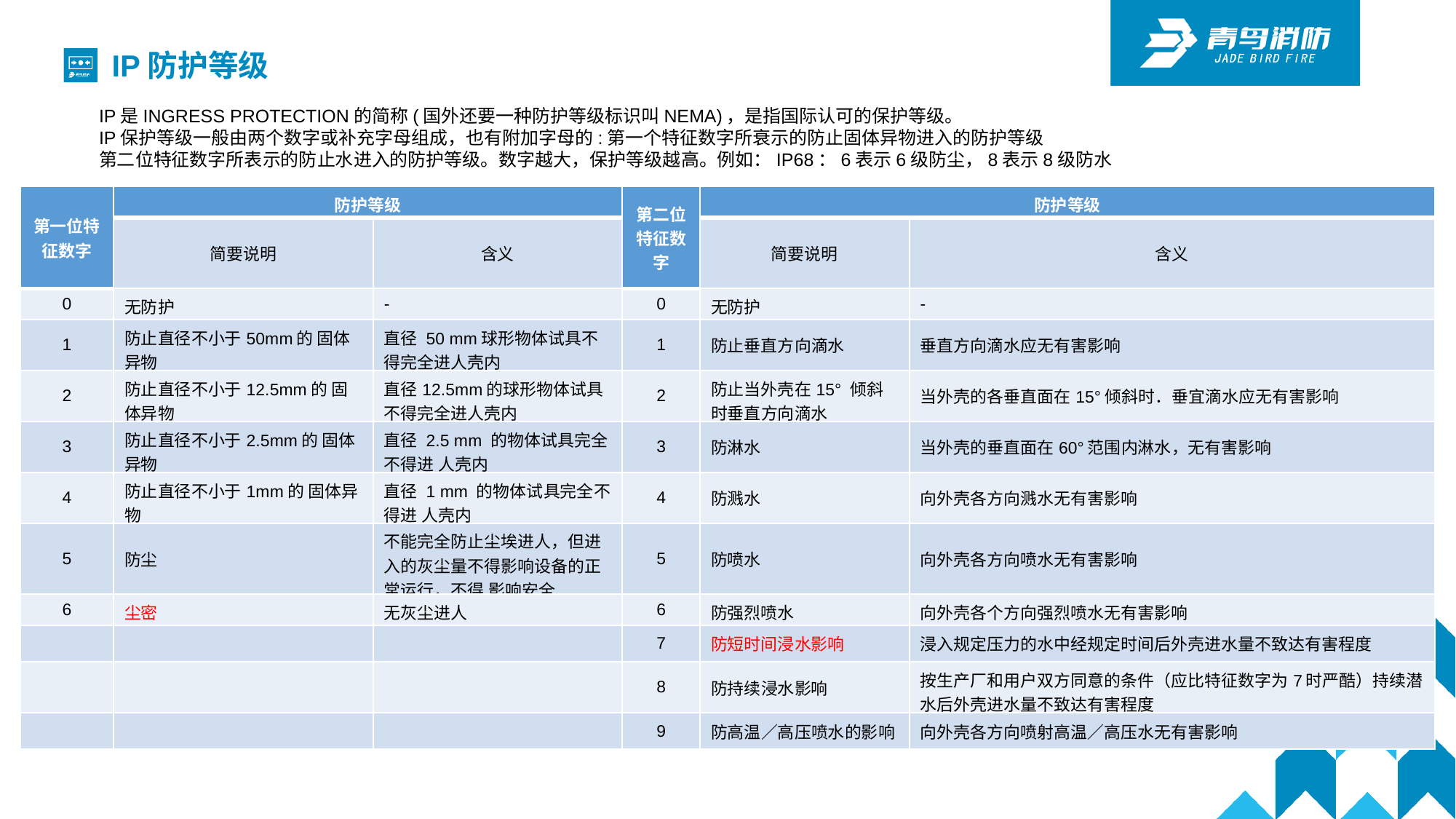

IP防护等级
IP是INGRESS PROTECTION的简称(国外还要一种防护等级标识叫NEMA)，是指国际认可的保护等级。
IP保护等级一般由两个数字或补充字母组成，也有附加字母的:第一个特征数字所衰示的防止固体异物进入的防护等级
第二位特征数字所表示的防止水进入的防护等级。数字越大，保护等级越高。例如：IP68：6表示6级防尘，8表示8级防水
| 第一位特征数字 | 防护等级 |  | 第二位特征数字 | 防护等级 |  |
| --- | --- | --- | --- | --- | --- |
|  | 简要说明 | 含义 |  | 简要说明 | 含义 |
| 0 | 无防护 | - | 0 | 无防护 | - |
| 1 | 防止直径不小于50mm的 固体异物 | 直径 50 mm球形物体试具不得完全进人壳内 | 1 | 防止垂直方向滴水 | 垂直方向滴水应无有害影响 |
| 2 | 防止直径不小于12.5mm的 固体异物 | 直径12.5mm的球形物体试具不得完全进人壳内 | 2 | 防止当外壳在15° 倾斜时垂直方向滴水 | 当外壳的各垂直面在15°倾斜时．垂宜滴水应无有害影响 |
| 3 | 防止直径不小于2.5mm的 固体异物 | 直径 2.5 mm 的物体试具完全不得进 人壳内 | 3 | 防淋水 | 当外壳的垂直面在60°范围内淋水，无有害影响 |
| 4 | 防止直径不小于1mm的 固体异物 | 直径 1 mm 的物体试具完全不得进 人壳内 | 4 | 防溅水 | 向外壳各方向溅水无有害影响 |
| 5 | 防尘 | 不能完全防止尘埃进人，但进入的灰尘量不得影响设备的正常运行，不得 影响安全 | 5 | 防喷水 | 向外壳各方向喷水无有害影响 |
| 6 | 尘密 | 无灰尘进人 | 6 | 防强烈喷水 | 向外壳各个方向强烈喷水无有害影响 |
|  |  |  | 7 | 防短时间浸水影响 | 浸入规定压力的水中经规定时间后外壳进水量不致达有害程度 |
|  |  |  | 8 | 防持续浸水影响 | 按生产厂和用户双方同意的条件（应比特征数字为7时严酷）持续潜水后外壳进水量不致达有害程度 |
|  |  |  | 9 | 防高温／高压喷水的影响 | 向外壳各方向喷射高温／高压水无有害影响 |